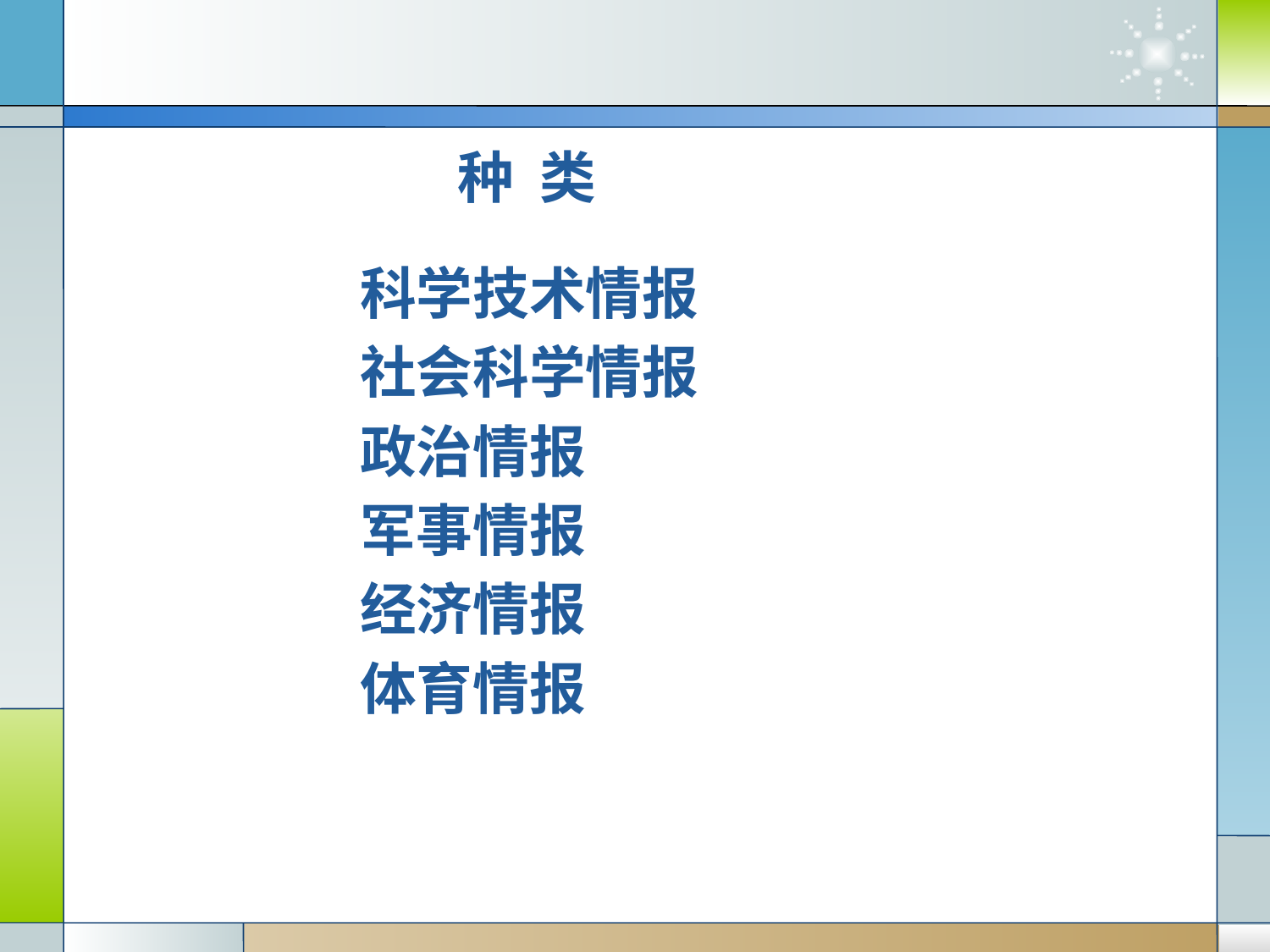

种  类
科学技术情报
社会科学情报
政治情报
军事情报
经济情报
体育情报